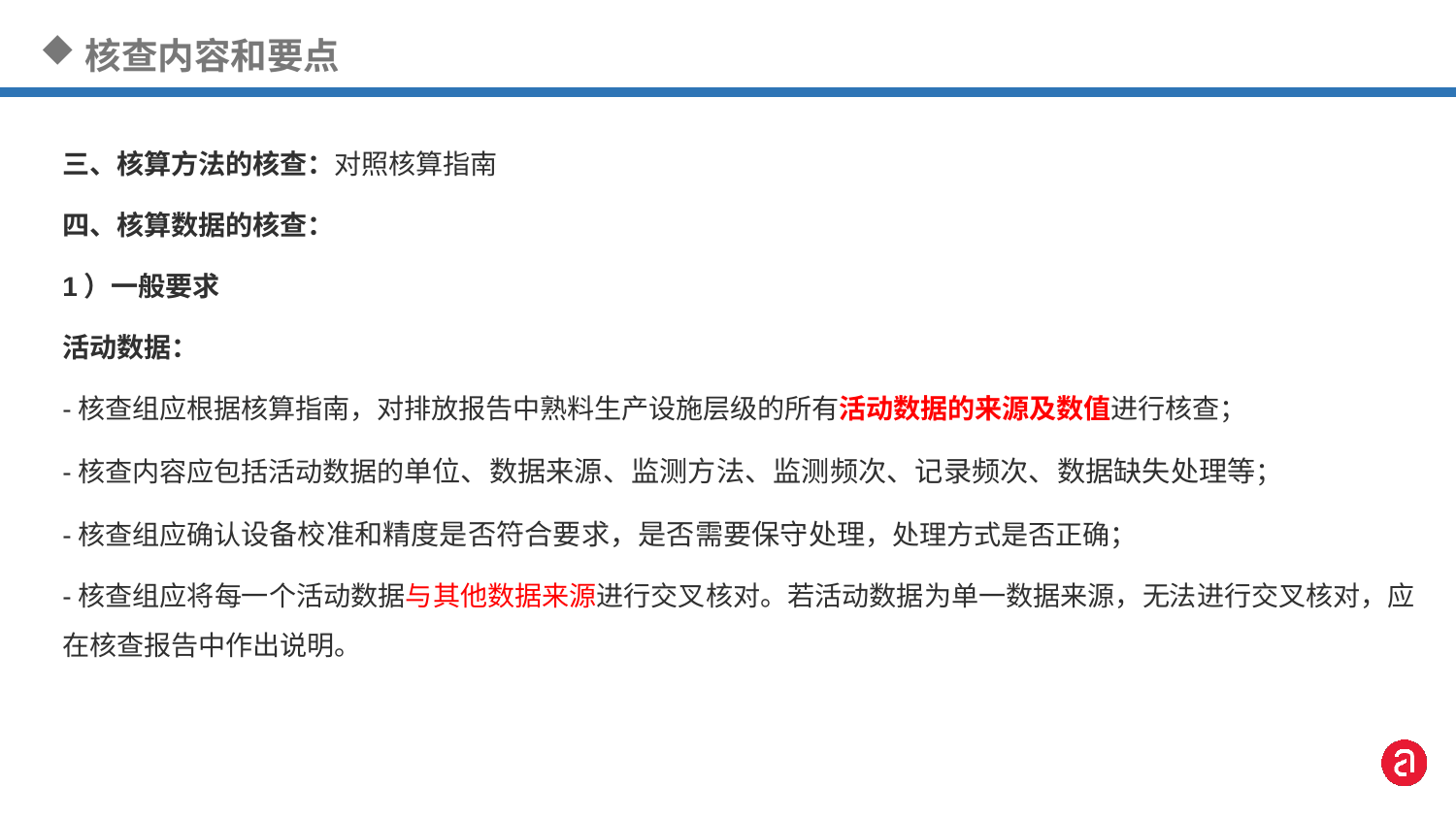

核查内容和要点
三、核算方法的核查：对照核算指南
四、核算数据的核查：
1）一般要求
活动数据：
-核查组应根据核算指南，对排放报告中熟料生产设施层级的所有活动数据的来源及数值进行核查；
-核查内容应包括活动数据的单位、数据来源、监测方法、监测频次、记录频次、数据缺失处理等；
-核查组应确认设备校准和精度是否符合要求，是否需要保守处理，处理方式是否正确；
-核查组应将每一个活动数据与其他数据来源进行交叉核对。若活动数据为单一数据来源，无法进行交叉核对，应在核查报告中作出说明。